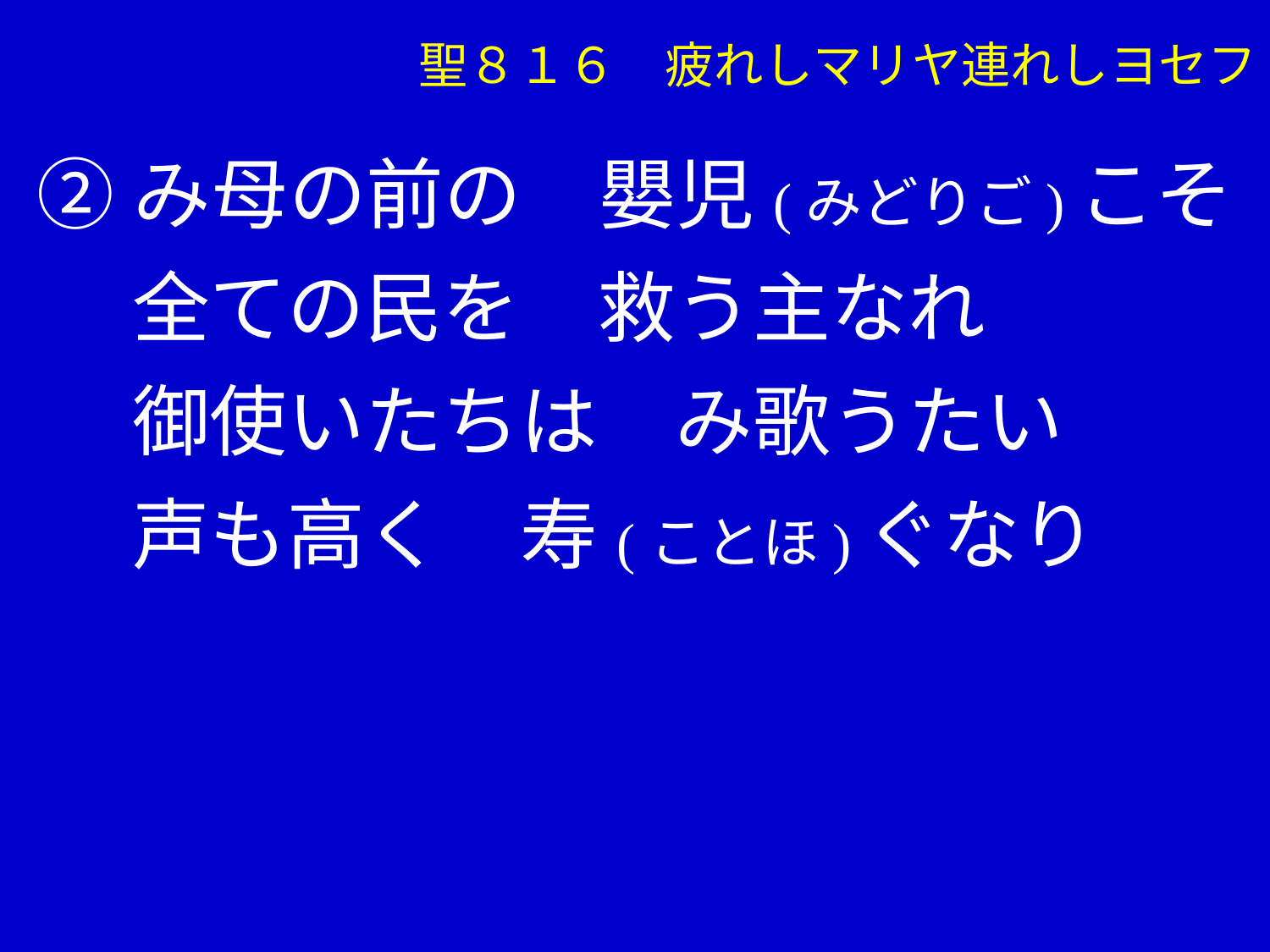

聖８１６　疲れしマリヤ連れしヨセフ
②み母の前の　嬰児(みどりご)こそ
　 全ての民を　救う主なれ
　 御使いたちは　み歌うたい
　 声も高く　寿(ことほ)ぐなり